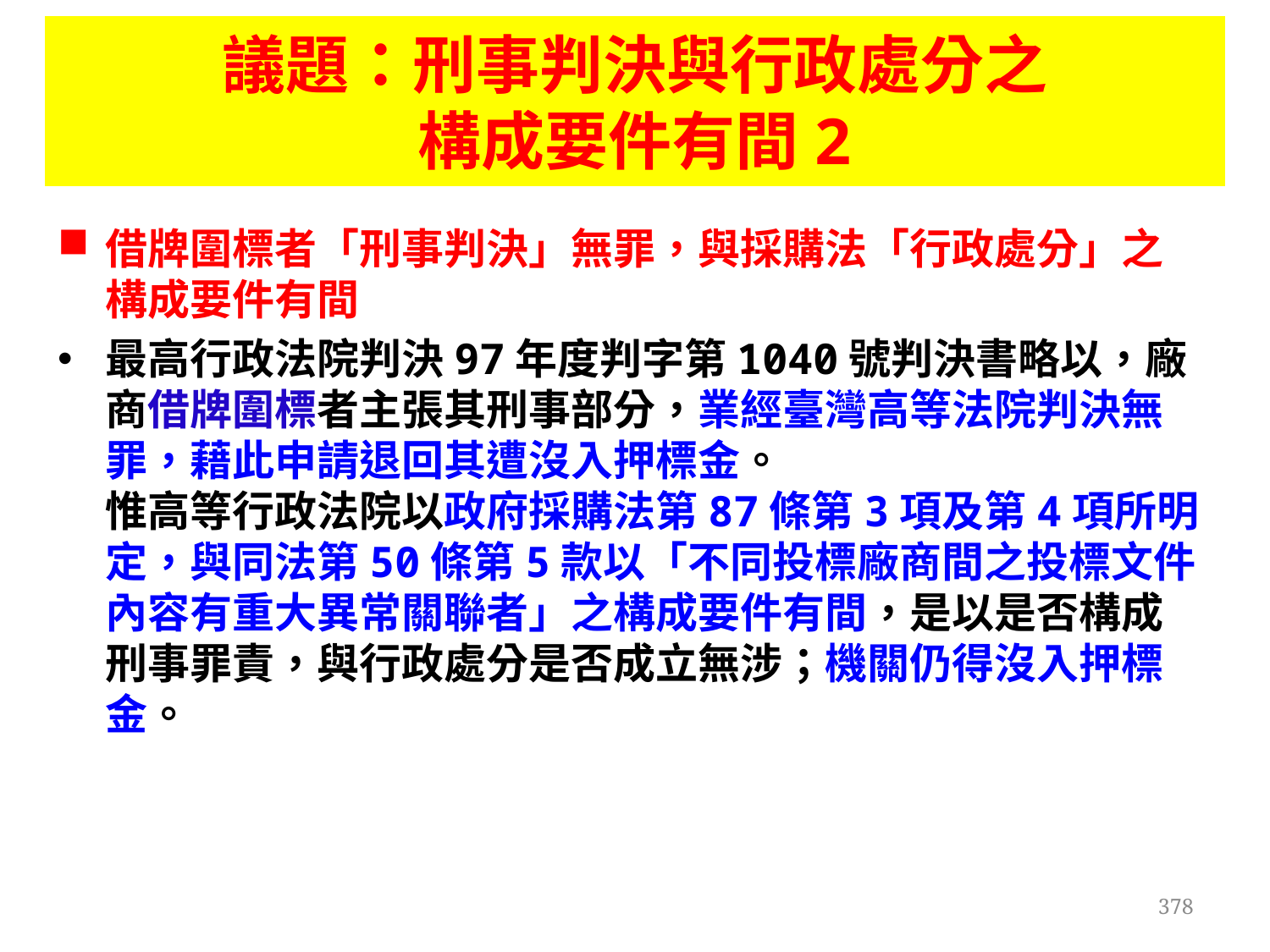

議題：刑事判決與行政處分之
構成要件有間2
借牌圍標者「刑事判決」無罪，與採購法「行政處分」之構成要件有間
最高行政法院判決97年度判字第1040號判決書略以，廠商借牌圍標者主張其刑事部分，業經臺灣高等法院判決無罪，藉此申請退回其遭沒入押標金。
惟高等行政法院以政府採購法第87條第3項及第4項所明定，與同法第50條第5款以「不同投標廠商間之投標文件內容有重大異常關聯者」之構成要件有間，是以是否構成刑事罪責，與行政處分是否成立無涉；機關仍得沒入押標金。
378